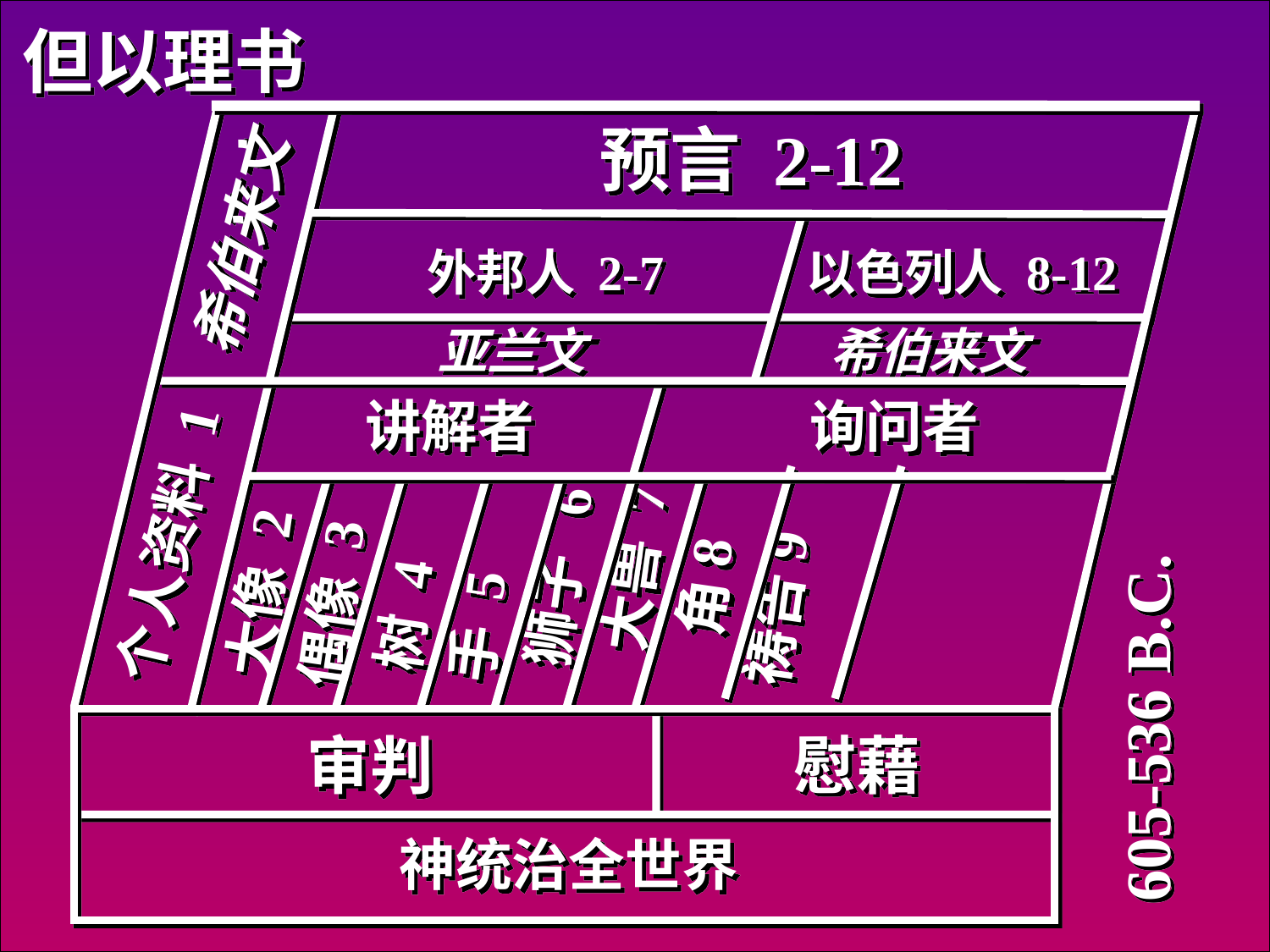

但以理书

预言 2-12
希伯来文

外邦人 2-7
以色列人 8-12
大像 2
偶像 3
 树 4
 手 5
   狮子  6
     大兽 7
       角8
    祷告9

亚兰文
希伯来文

讲解者
询问者

个人资料 1

605-536 B.C.

慰藉
审判

 神统治全世界